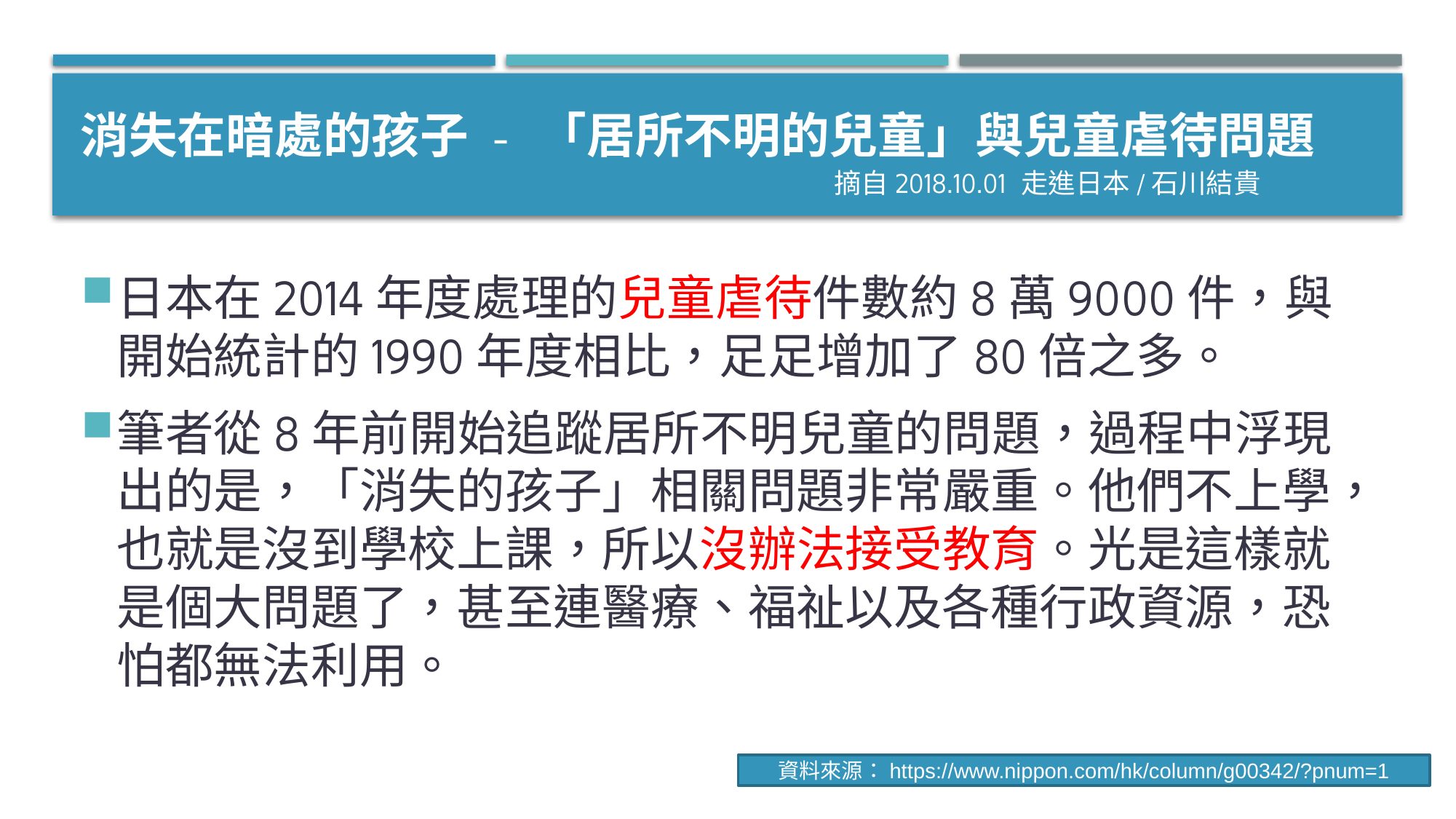

# 消失在暗處的孩子 - 「居所不明的兒童」與兒童虐待問題 　           　摘自2018.10.01 走進日本/石川結貴
日本在2014年度處理的兒童虐待件數約8萬9000件，與開始統計的1990年度相比，足足增加了80倍之多。
筆者從8年前開始追蹤居所不明兒童的問題，過程中浮現出的是，「消失的孩子」相關問題非常嚴重。他們不上學，也就是沒到學校上課，所以沒辦法接受教育。光是這樣就是個大問題了，甚至連醫療、福祉以及各種行政資源，恐怕都無法利用。
資料來源：https://www.nippon.com/hk/column/g00342/?pnum=1